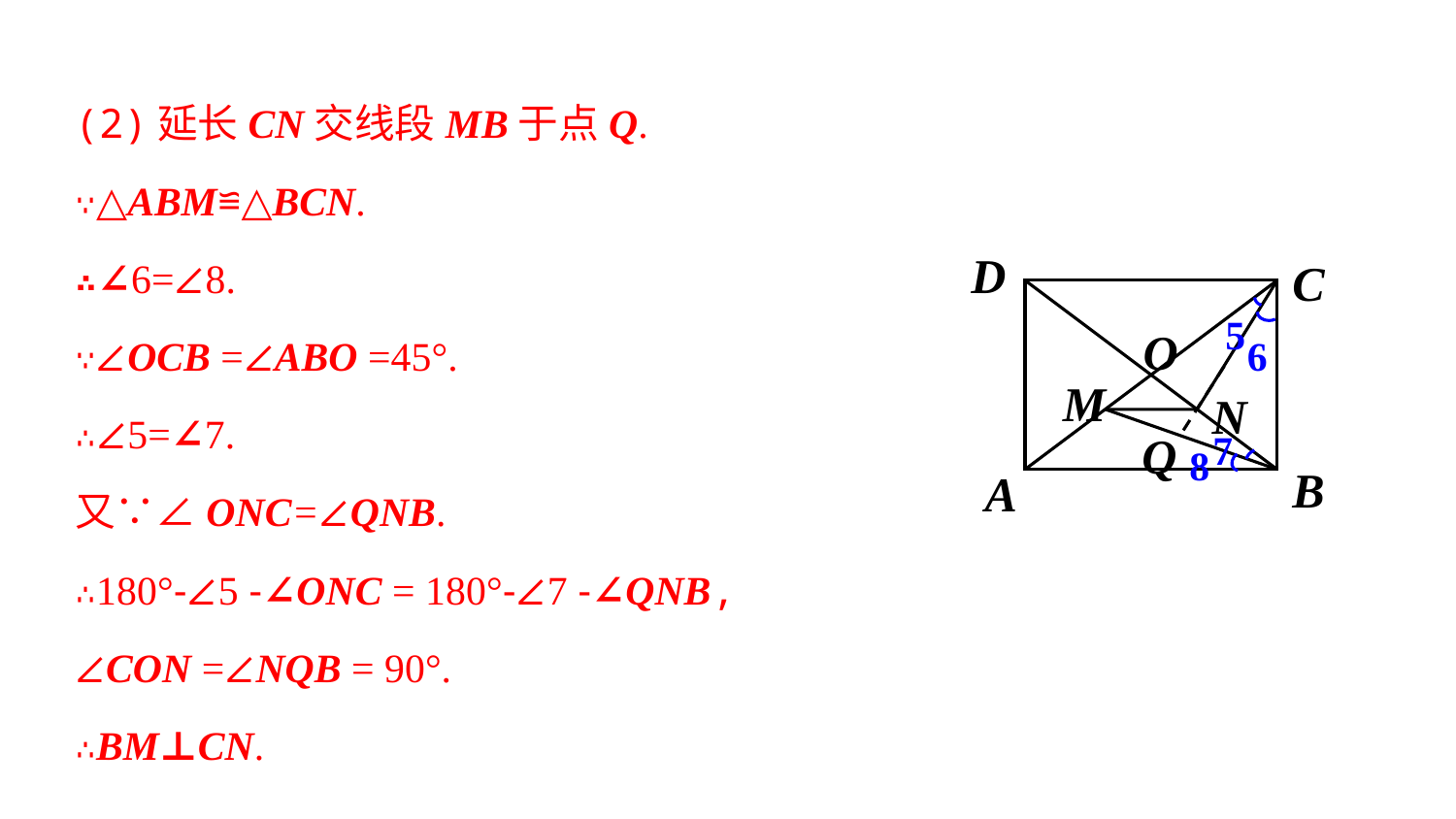

(2)延长CN交线段MB于点Q.
∵△ABM≌△BCN.
∴∠6=∠8.
∵∠OCB =∠ABO =45°.
∴∠5=∠7.
又∵∠ONC=∠QNB.
∴180°-∠5 -∠ONC = 180°-∠7 -∠QNB,
∠CON =∠NQB = 90°.
∴BM⊥CN.
D
C

O
M
N

B
A

5

6

Q
7
8